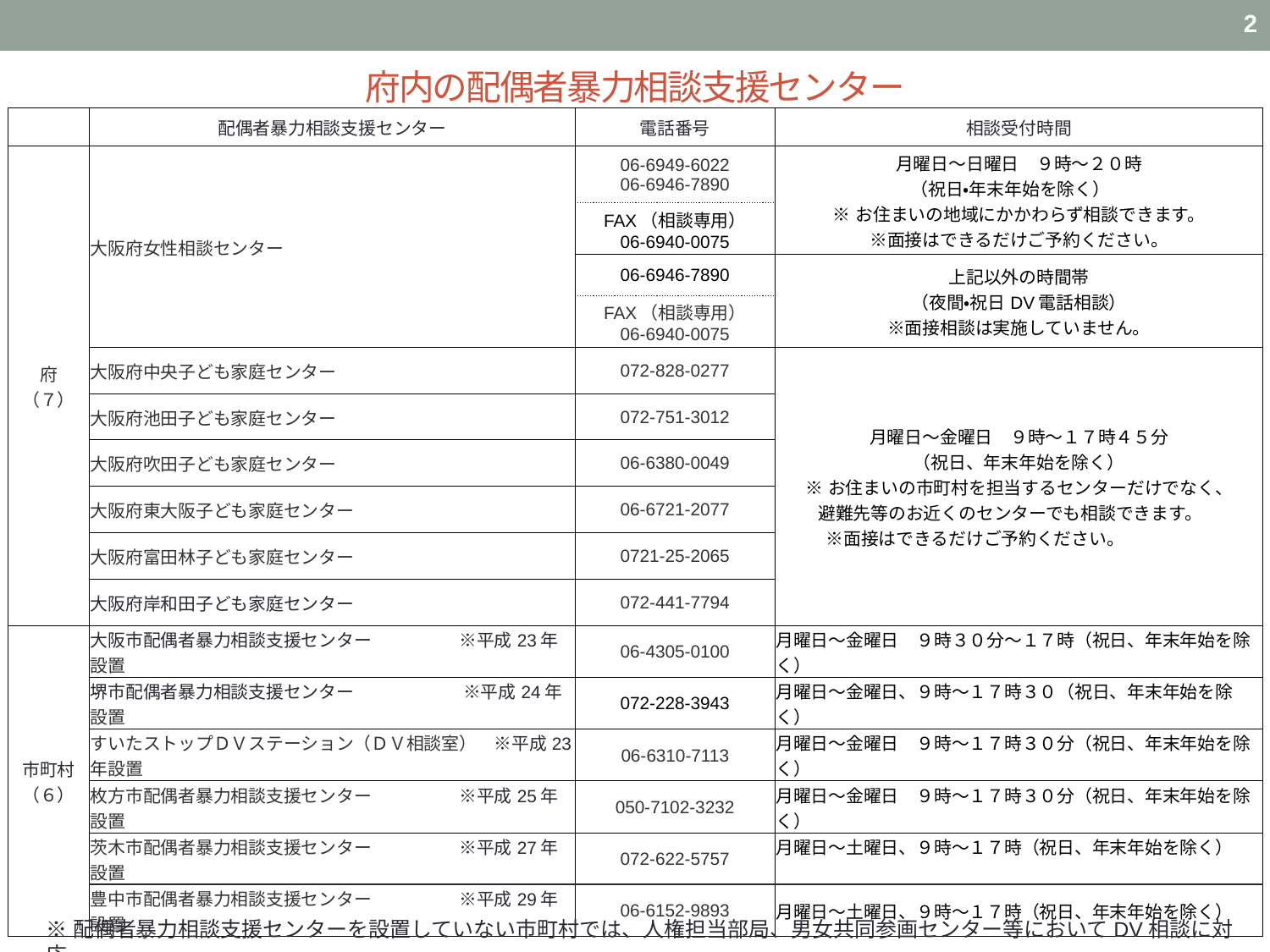

2
# 府内の配偶者暴力相談支援センター
|  | 配偶者暴力相談支援センター | 電話番号 | 相談受付時間 |
| --- | --- | --- | --- |
| 府 （７） | 大阪府女性相談センター | 06-6949‐6022 06-6946-7890 | 月曜日～日曜日　９時～２０時 （祝日・年末年始を除く）　 ※お住まいの地域にかかわらず相談できます。 ※面接はできるだけご予約ください。 |
|  |  | FAX（相談専用） 06-6940-0075 |  |
|  |  | 06-6946-7890 | 上記以外の時間帯 （夜間・祝日DV電話相談） ※面接相談は実施していません。 |
|  |  | FAX（相談専用） 06-6940-0075 |  |
|  | 大阪府中央子ども家庭センター | 072-828-0277 | 月曜日～金曜日　９時～１７時４５分 （祝日、年末年始を除く） ※お住まいの市町村を担当するセンターだけでなく、 避難先等のお近くのセンターでも相談できます。　 ※面接はできるだけご予約ください。 |
|  | 大阪府池田子ども家庭センター | 072-751-3012 |  |
|  | 大阪府吹田子ども家庭センター | 06-6380-0049 |  |
|  | 大阪府東大阪子ども家庭センター | 06-6721-2077 |  |
|  | 大阪府富田林子ども家庭センター | 0721-25-2065 |  |
|  | 大阪府岸和田子ども家庭センター | 072-441-7794 |  |
| 市町村 （６） | 大阪市配偶者暴力相談支援センター　　　　　※平成23年設置 | 06-4305-0100 | 月曜日～金曜日　９時３０分～１７時（祝日、年末年始を除く） |
|  | 堺市配偶者暴力相談支援センター　　　　　 　※平成24年設置 | 072-228-3943 | 月曜日～金曜日、９時～１７時３０（祝日、年末年始を除く） |
|  | すいたストップＤＶステーション（ＤＶ相談室）　※平成23年設置 | 06-6310-7113 | 月曜日～金曜日　９時～１７時３０分（祝日、年末年始を除く） |
|  | 枚方市配偶者暴力相談支援センター　　　　　※平成25年設置 | 050-7102-3232 | 月曜日～金曜日　９時～１７時３０分（祝日、年末年始を除く） |
|  | 茨木市配偶者暴力相談支援センター　　　　　※平成27年設置 | 072-622‐5757 | 月曜日～土曜日、９時～１７時（祝日、年末年始を除く） |
|  | 豊中市配偶者暴力相談支援センター　　　　　※平成29年設置 | 06-6152-9893 | 月曜日～土曜日、９時～１７時（祝日、年末年始を除く） |
|  |
| --- |
|  |
| --- |
※配偶者暴力相談支援センターを設置していない市町村では、人権担当部局、男女共同参画センター等においてDV相談に対応。